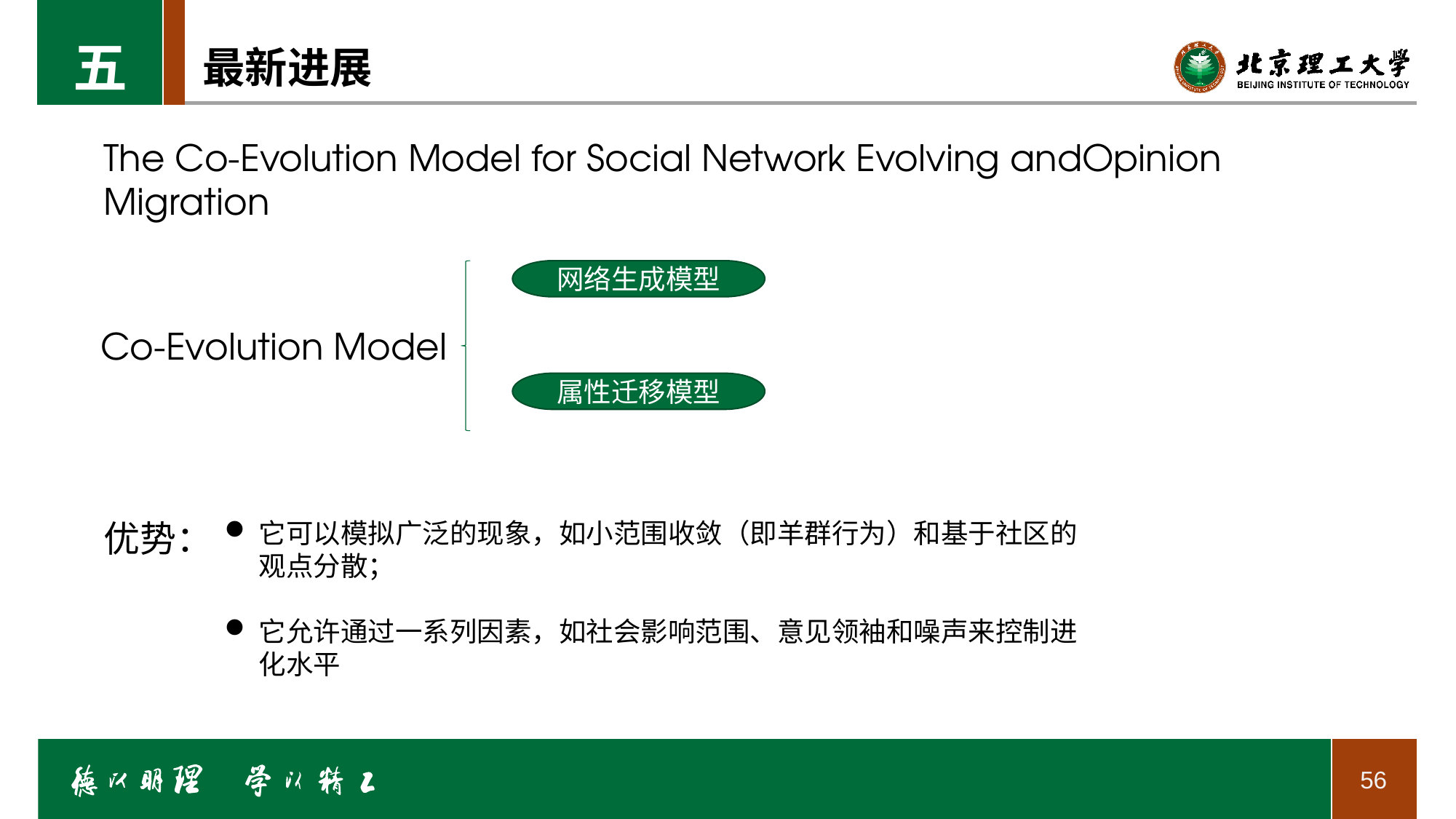

五
# 最新进展
The Co-Evolution Model for Social Network Evolving andOpinion Migration

网络生成模型
Co-Evolution Model
属性迁移模型
优势：
它可以模拟广泛的现象，如小范围收敛（即羊群行为）和基于社区的观点分散；

它允许通过一系列因素，如社会影响范围、意见领袖和噪声来控制进化水平